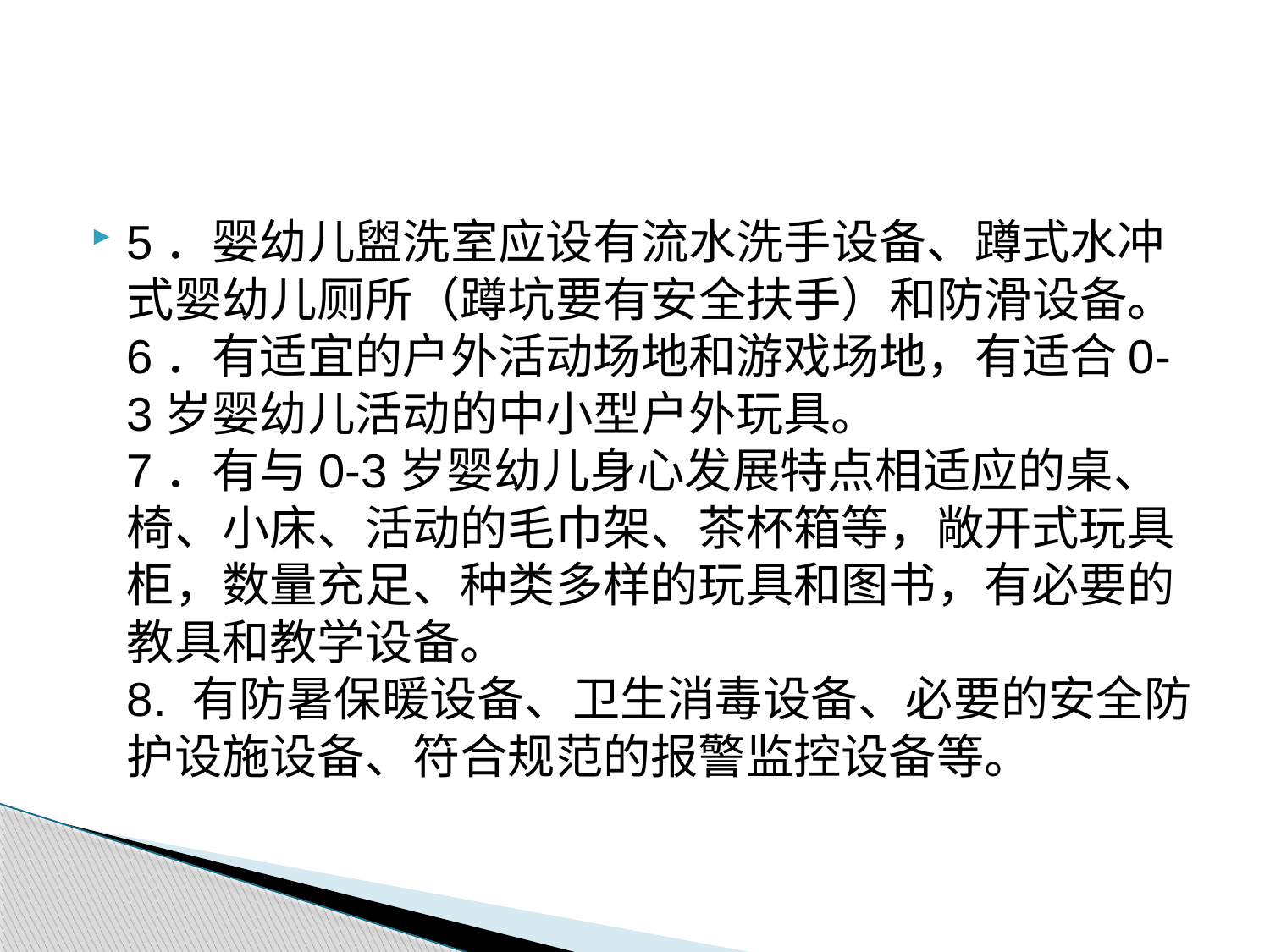

#
5．婴幼儿盥洗室应设有流水洗手设备、蹲式水冲式婴幼儿厕所（蹲坑要有安全扶手）和防滑设备。 
6．有适宜的户外活动场地和游戏场地，有适合0-3岁婴幼儿活动的中小型户外玩具。 
7．有与0-3岁婴幼儿身心发展特点相适应的桌、椅、小床、活动的毛巾架、茶杯箱等，敞开式玩具柜，数量充足、种类多样的玩具和图书，有必要的教具和教学设备。 
8. 有防暑保暖设备、卫生消毒设备、必要的安全防护设施设备、符合规范的报警监控设备等。